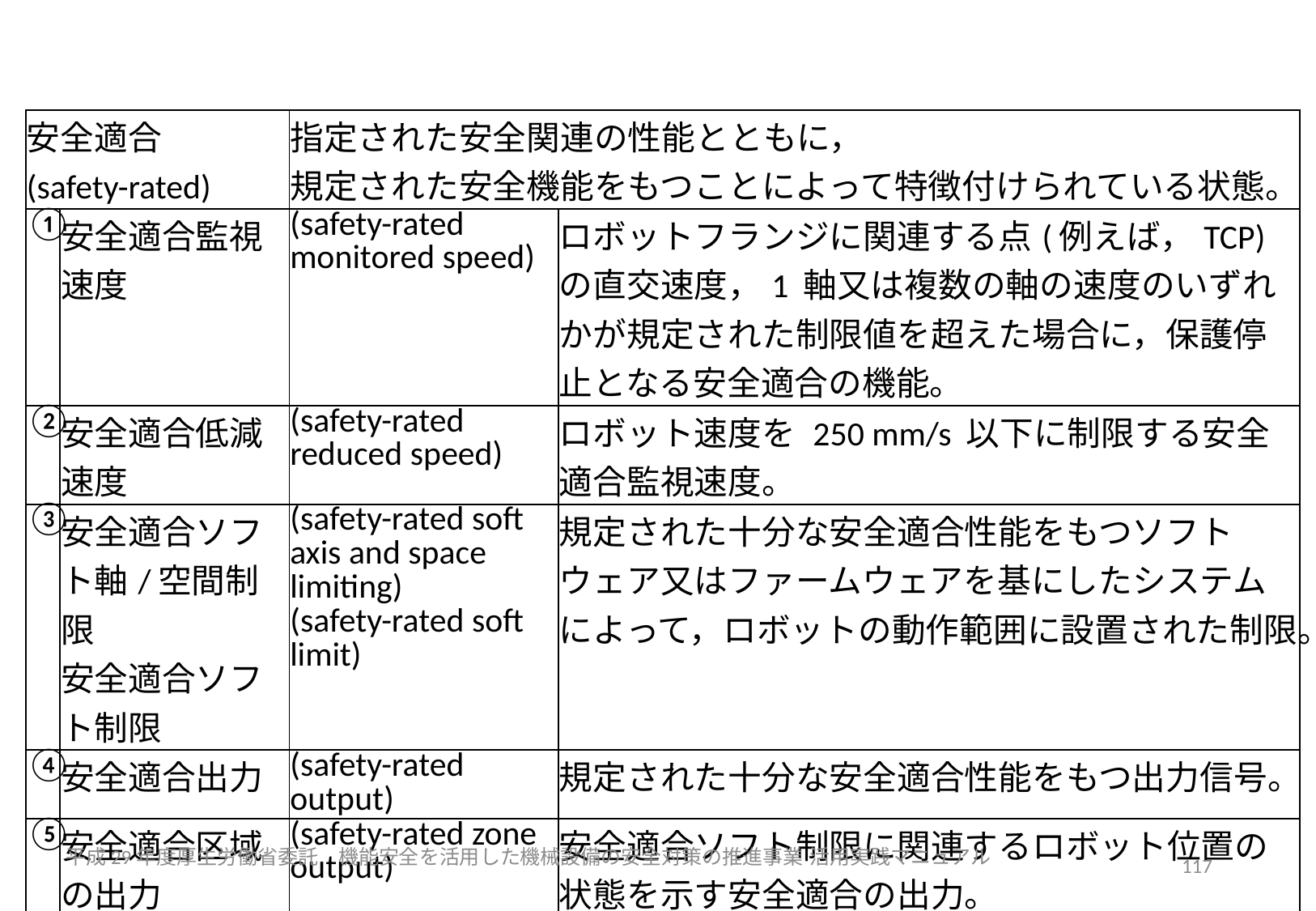

| 安全適合 (safety-rated) |  | 指定された安全関連の性能とともに， 規定された安全機能をもつことによって特徴付けられている状態。 |  |
| --- | --- | --- | --- |
| ① | 安全適合監視速度 | (safety-rated monitored speed) | ロボットフランジに関連する点(例えば，TCP)の直交速度，1 軸又は複数の軸の速度のいずれかが規定された制限値を超えた場合に，保護停止となる安全適合の機能。 |
| ② | 安全適合低減速度 | (safety-rated reduced speed) | ロボット速度を 250 mm/s 以下に制限する安全適合監視速度。 |
| ③ | 安全適合ソフト軸/空間制限 安全適合ソフト制限 | (safety-rated soft axis and space limiting) (safety-rated soft limit) | 規定された十分な安全適合性能をもつソフトウェア又はファームウェアを基にしたシステムによって，ロボットの動作範囲に設置された制限。 |
| ④ | 安全適合出力 | (safety-rated output) | 規定された十分な安全適合性能をもつ出力信号。 |
| ⑤ | 安全適合区域の出力 | (safety-rated zone output) | 安全適合ソフト制限に関連するロボット位置の状態を示す安全適合の出力。 |
| ⑥ | 安全適合監視停止 | (safety-rated monitored stop) | 駆動源が切断されない状態でロボットが停止している状況で，ロボットが動作しないことを確実にする，規定された十分な安全性能をもつ監視システム。 |
平成29年度厚生労働省委託　機能安全を活用した機械設備の安全対策の推進事業 活用実践マニュアル
117